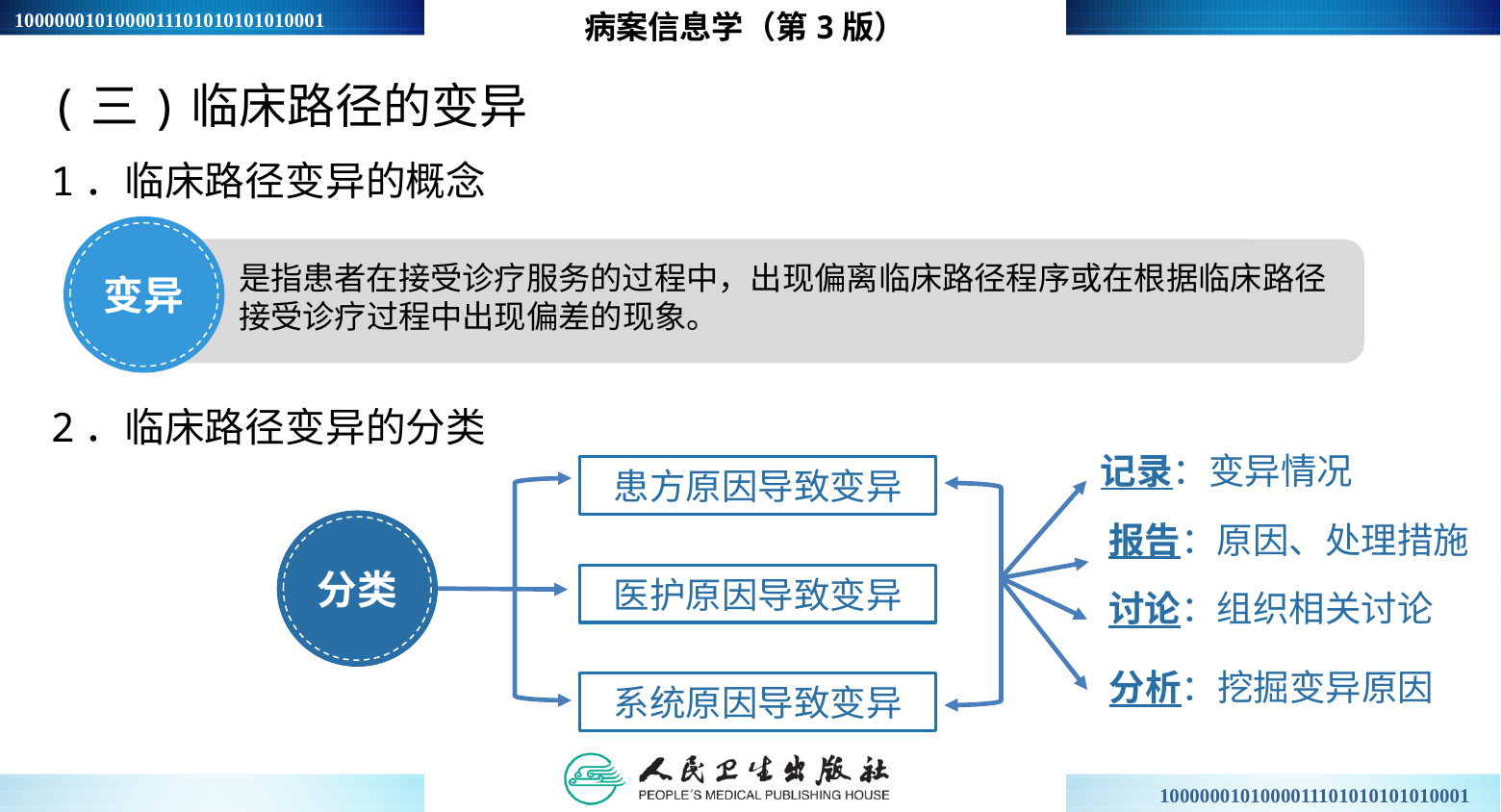

病案信息学（第3版）
(三)临床路径的变异
1．临床路径变异的概念
变异

是指患者在接受诊疗服务的过程中，出现偏离临床路径程序或在根据临床路径接受诊疗过程中出现偏差的现象。
2．临床路径变异的分类
记录：变异情况
患方原因导致变异

分类
报告：原因、处理措施

医护原因导致变异
讨论：组织相关讨论
分析：挖掘变异原因
系统原因导致变异